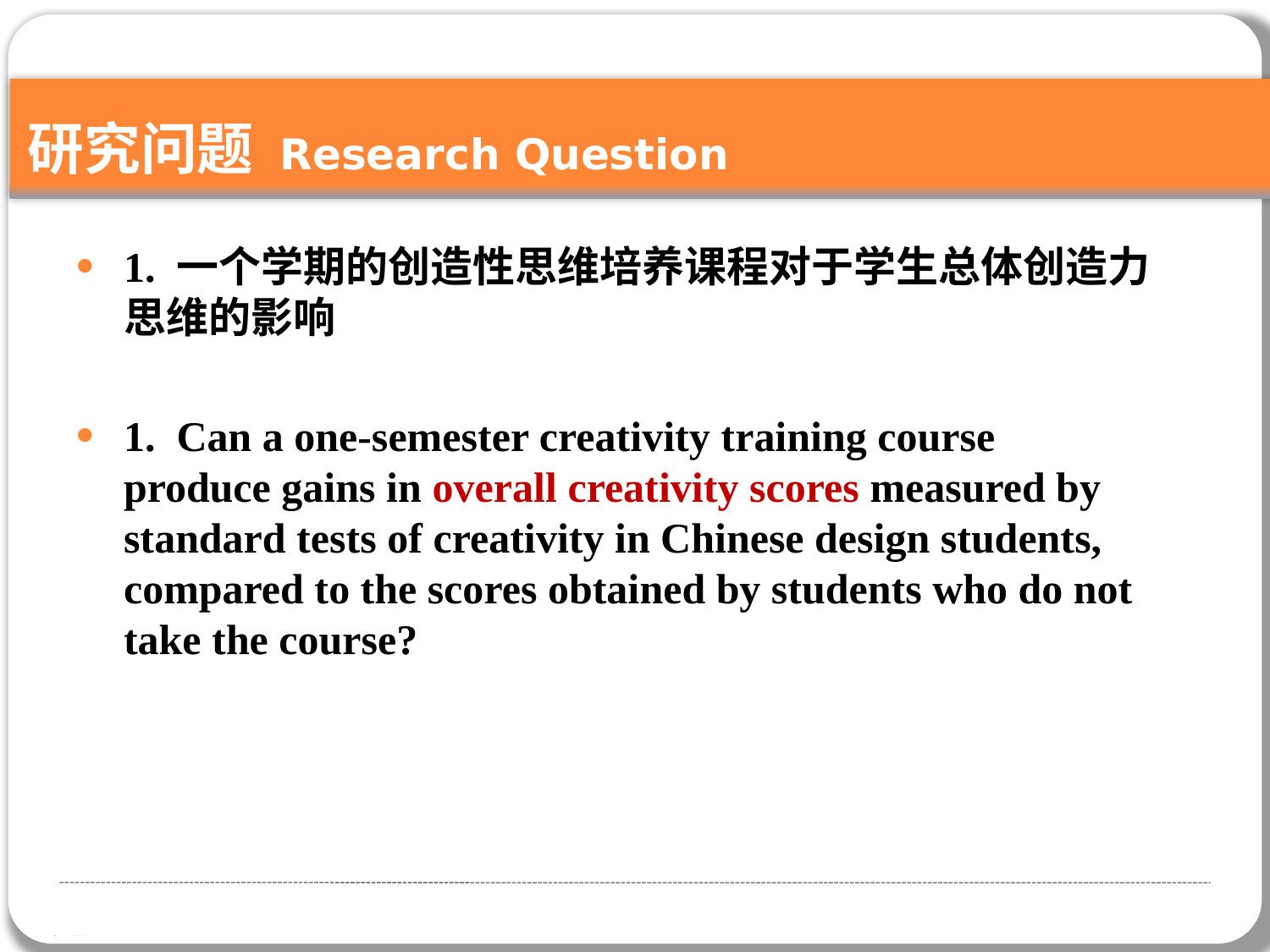

研究问题 Research Question

1. 一个学期的创造性思维培养课程对于学生总体创造力思维的影响

1.  Can a one-semester creativity training course produce gains in overall creativity scores measured by standard tests of creativity in Chinese design students, compared to the scores obtained by students who do not take the course?